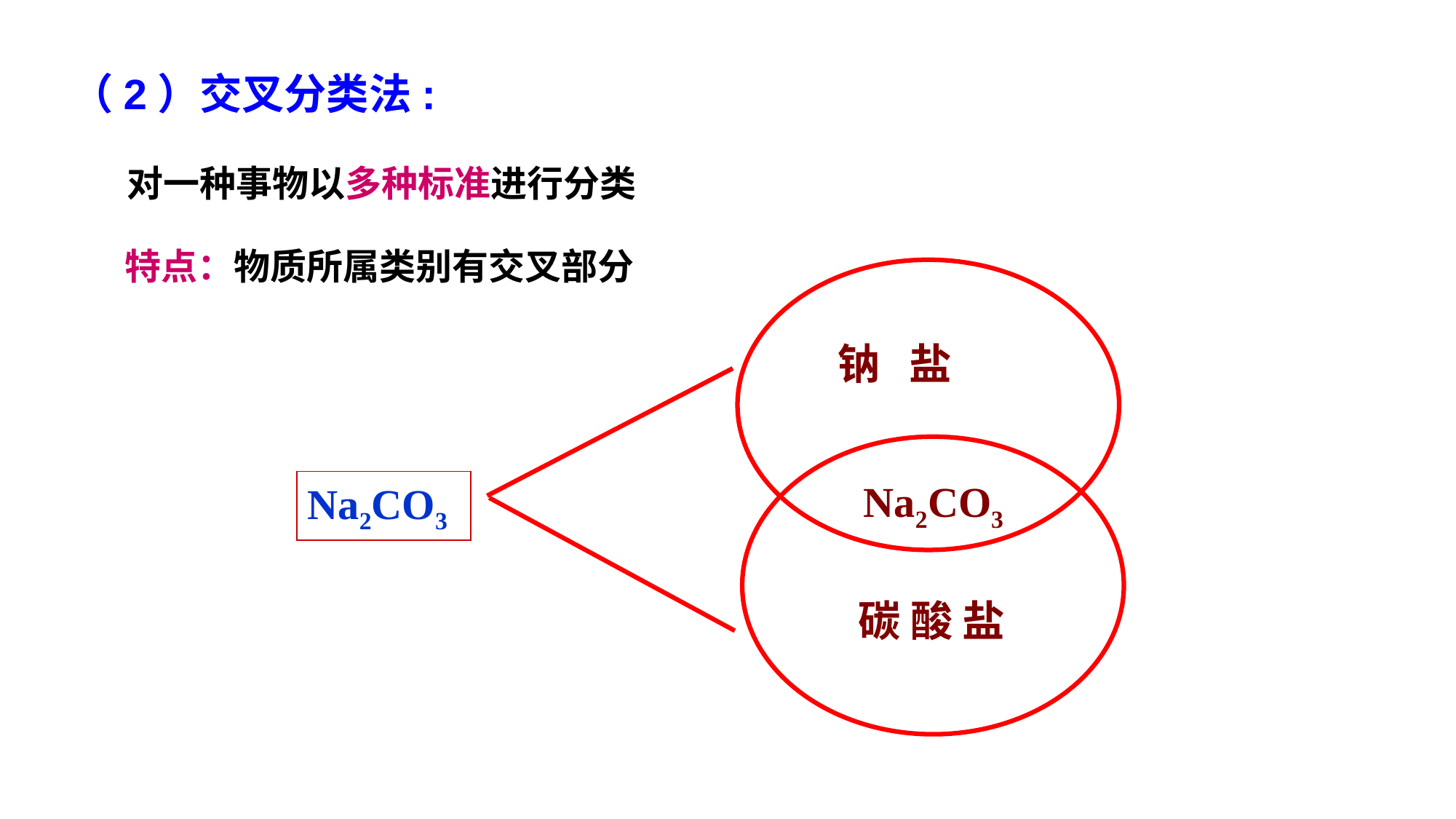

（2）交叉分类法:
对一种事物以多种标准进行分类
特点：物质所属类别有交叉部分

 钠   盐

Na2CO3
Na2CO3

碳 酸 盐